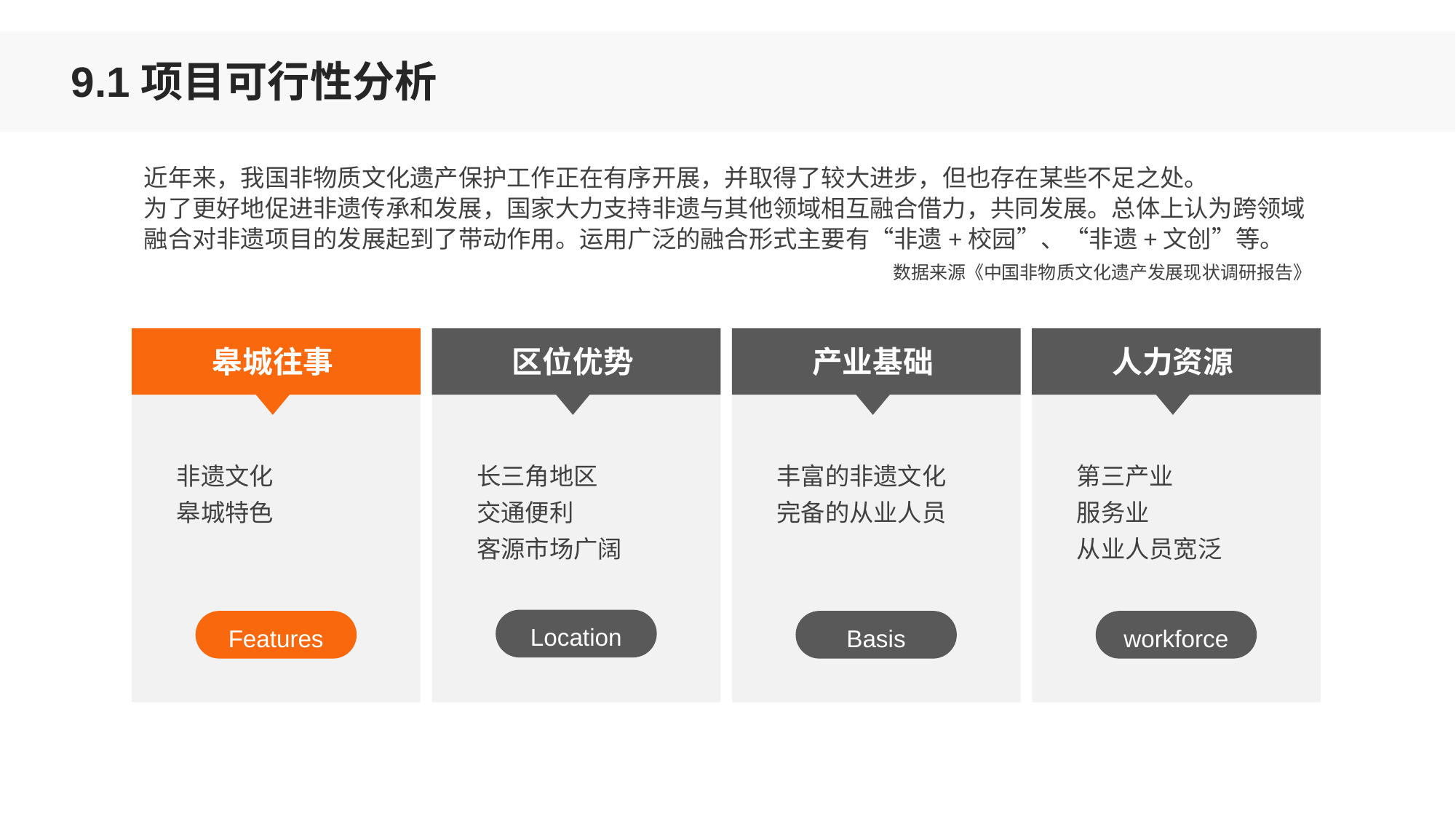

9.1项目可行性分析
近年来，我国非物质文化遗产保护工作正在有序开展，并取得了较大进步，但也存在某些不足之处。
为了更好地促进非遗传承和发展，国家大力支持非遗与其他领域相互融合借力，共同发展。总体上认为跨领域融合对非遗项目的发展起到了带动作用。运用广泛的融合形式主要有“非遗+校园”、“非遗+文创”等。
数据来源《中国非物质文化遗产发展现状调研报告》

皋城往事
区位优势
产业基础
人力资源
非遗文化
皋城特色

长三角地区
交通便利
客源市场广阔
丰富的非遗文化
完备的从业人员
第三产业
服务业
从业人员宽泛
Location
Features
Basis
workforce